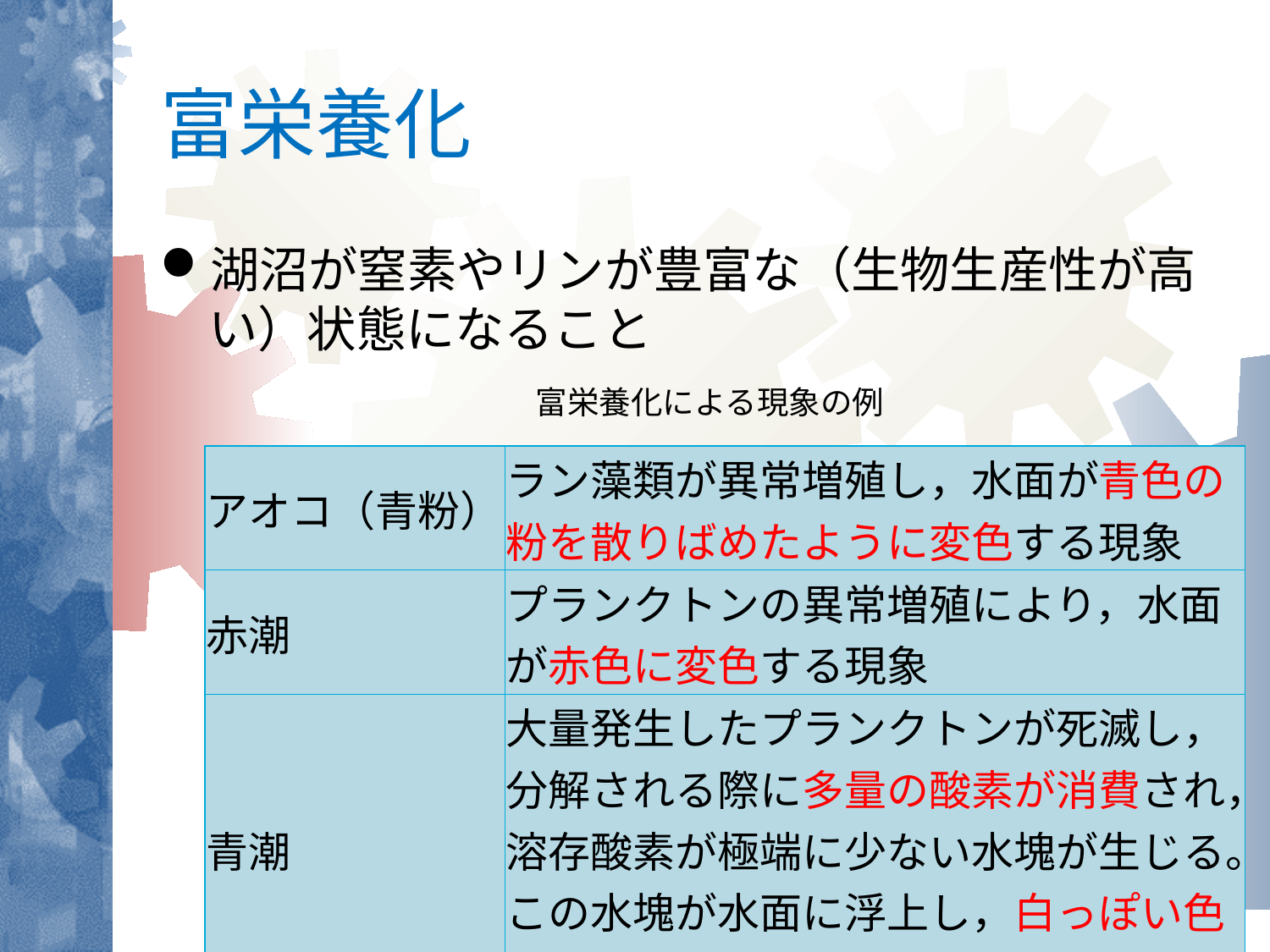

# 富栄養化
湖沼が窒素やリンが豊富な（生物生産性が高い）状態になること
富栄養化による現象の例
| アオコ（青粉） | ラン藻類が異常増殖し，水面が青色の粉を散りばめたように変色する現象 |
| --- | --- |
| 赤潮 | プランクトンの異常増殖により，水面が赤色に変色する現象 |
| 青潮 | 大量発生したプランクトンが死滅し，分解される際に多量の酸素が消費され，溶存酸素が極端に少ない水塊が生じる。この水塊が水面に浮上し，白っぽい色や青緑色に変色する現象 |